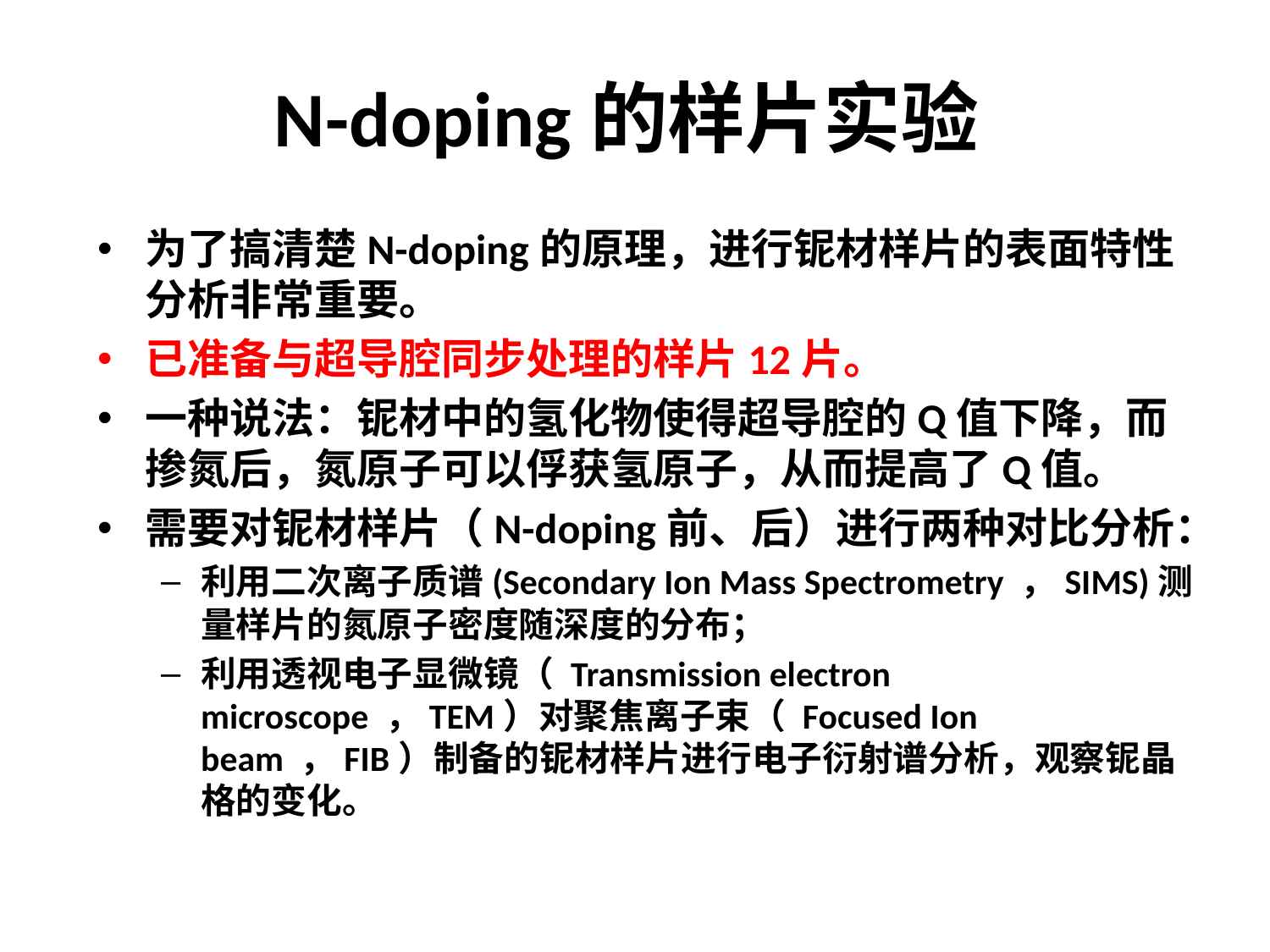

# N-doping的样片实验
为了搞清楚N-doping的原理，进行铌材样片的表面特性分析非常重要。
已准备与超导腔同步处理的样片12片。
一种说法：铌材中的氢化物使得超导腔的Q值下降，而掺氮后，氮原子可以俘获氢原子，从而提高了Q值。
需要对铌材样片（N-doping前、后）进行两种对比分析：
利用二次离子质谱(Secondary Ion Mass Spectrometry ，SIMS)测量样片的氮原子密度随深度的分布；
利用透视电子显微镜（ Transmission electron microscope ，TEM）对聚焦离子束（ Focused Ion beam ，FIB）制备的铌材样片进行电子衍射谱分析，观察铌晶格的变化。